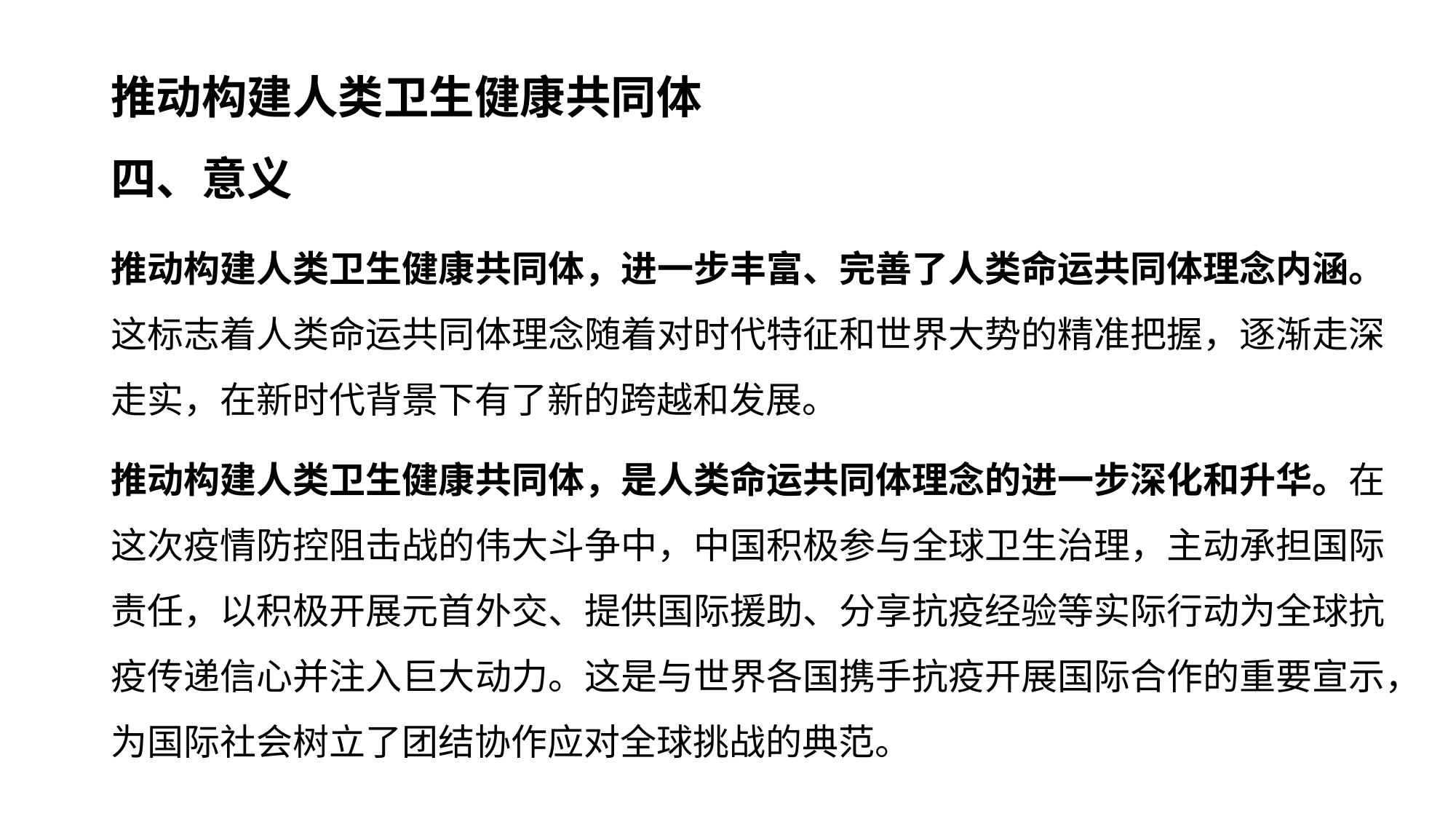

# 推动构建人类卫生健康共同体 四、意义
推动构建人类卫生健康共同体，进一步丰富、完善了人类命运共同体理念内涵。这标志着人类命运共同体理念随着对时代特征和世界大势的精准把握，逐渐走深走实，在新时代背景下有了新的跨越和发展。
推动构建人类卫生健康共同体，是人类命运共同体理念的进一步深化和升华。在这次疫情防控阻击战的伟大斗争中，中国积极参与全球卫生治理，主动承担国际责任，以积极开展元首外交、提供国际援助、分享抗疫经验等实际行动为全球抗疫传递信心并注入巨大动力。这是与世界各国携手抗疫开展国际合作的重要宣示，为国际社会树立了团结协作应对全球挑战的典范。